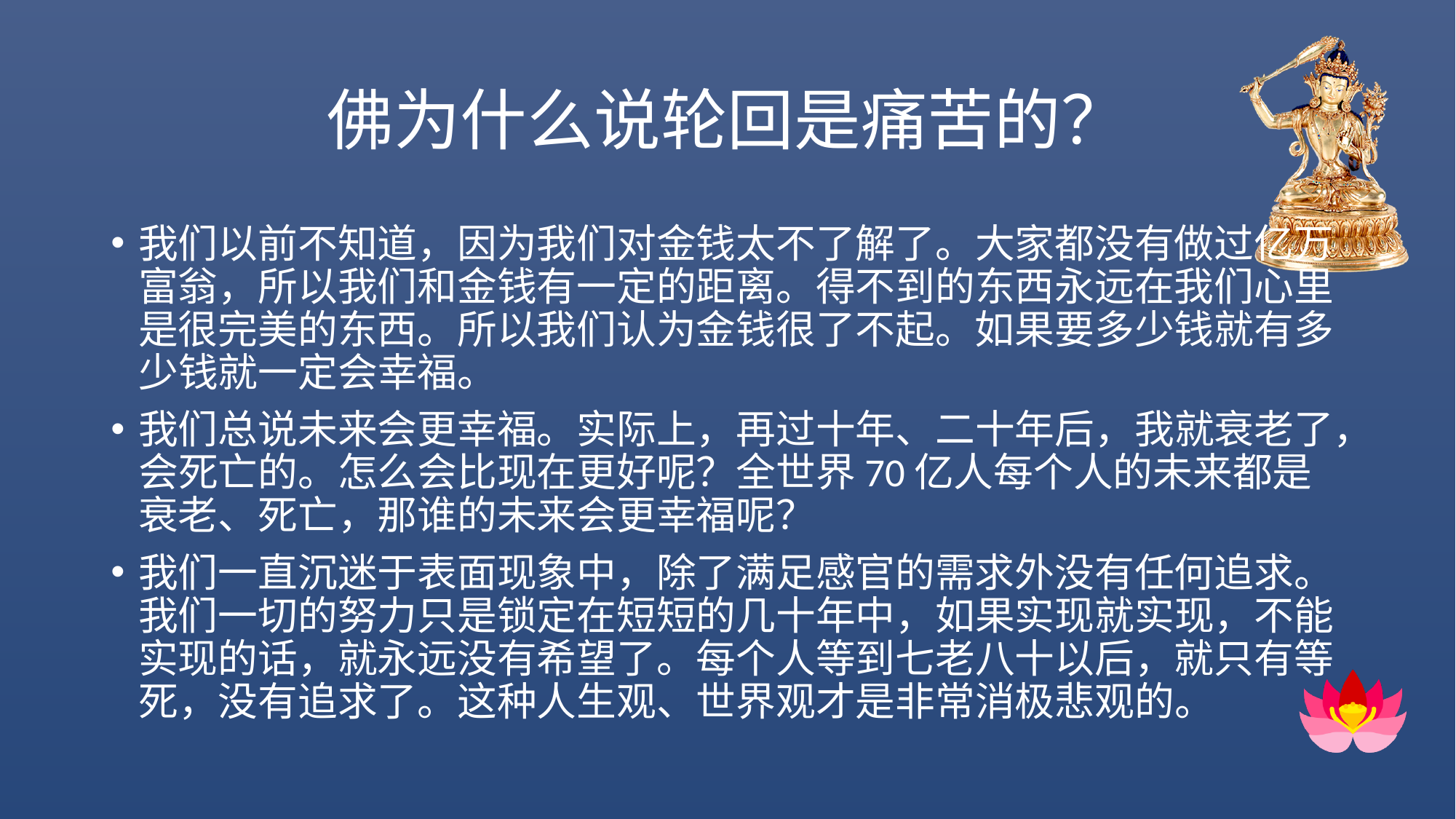

# 佛为什么说轮回是痛苦的？
我们以前不知道，因为我们对金钱太不了解了。大家都没有做过亿万富翁，所以我们和金钱有一定的距离。得不到的东西永远在我们心里是很完美的东西。所以我们认为金钱很了不起。如果要多少钱就有多少钱就一定会幸福。
我们总说未来会更幸福。实际上，再过十年、二十年后，我就衰老了，会死亡的。怎么会比现在更好呢？全世界70亿人每个人的未来都是衰老、死亡，那谁的未来会更幸福呢？
我们一直沉迷于表面现象中，除了满足感官的需求外没有任何追求。我们一切的努力只是锁定在短短的几十年中，如果实现就实现，不能实现的话，就永远没有希望了。每个人等到七老八十以后，就只有等死，没有追求了。这种人生观、世界观才是非常消极悲观的。